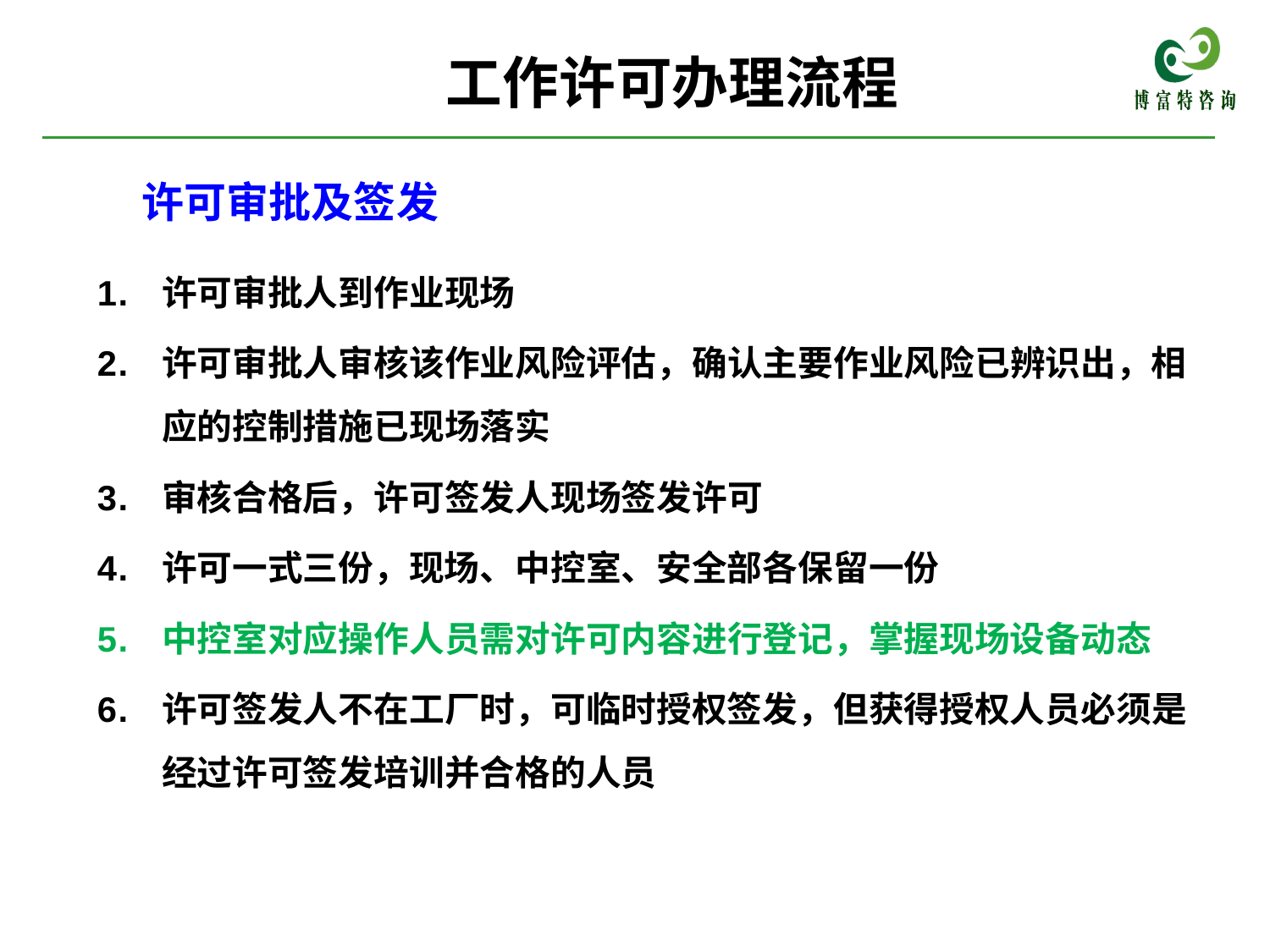

# 工作许可办理流程
许可审批及签发
许可审批人到作业现场
许可审批人审核该作业风险评估，确认主要作业风险已辨识出，相应的控制措施已现场落实
审核合格后，许可签发人现场签发许可
许可一式三份，现场、中控室、安全部各保留一份
中控室对应操作人员需对许可内容进行登记，掌握现场设备动态
许可签发人不在工厂时，可临时授权签发，但获得授权人员必须是经过许可签发培训并合格的人员